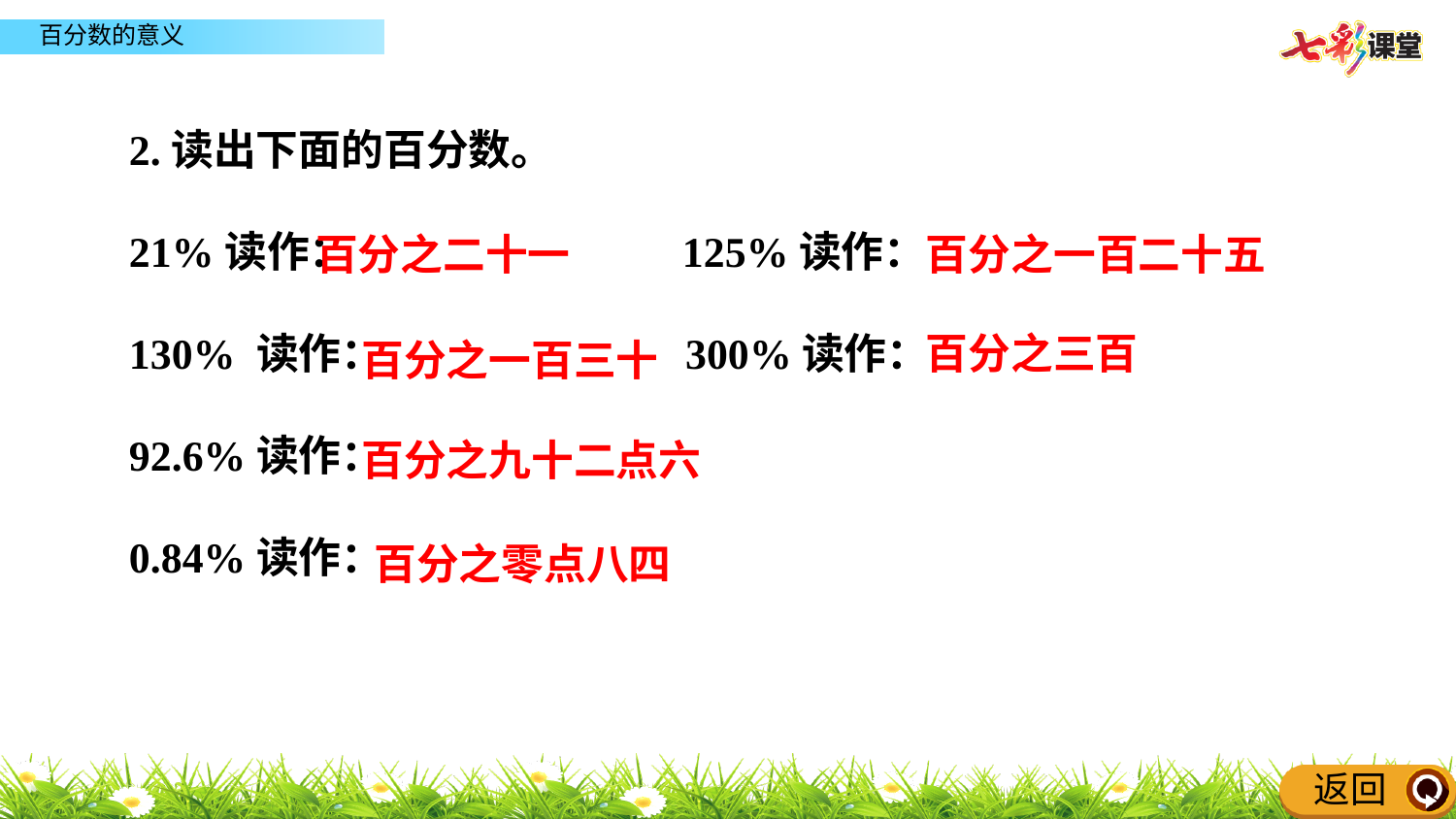

2.读出下面的百分数。

21%读作：                                 125%读作：

130% 读作：                              300%读作：

92.6%读作：

0.84%读作：
百分之二十一
百分之一百二十五
百分之三百
百分之一百三十
百分之九十二点六
百分之零点八四